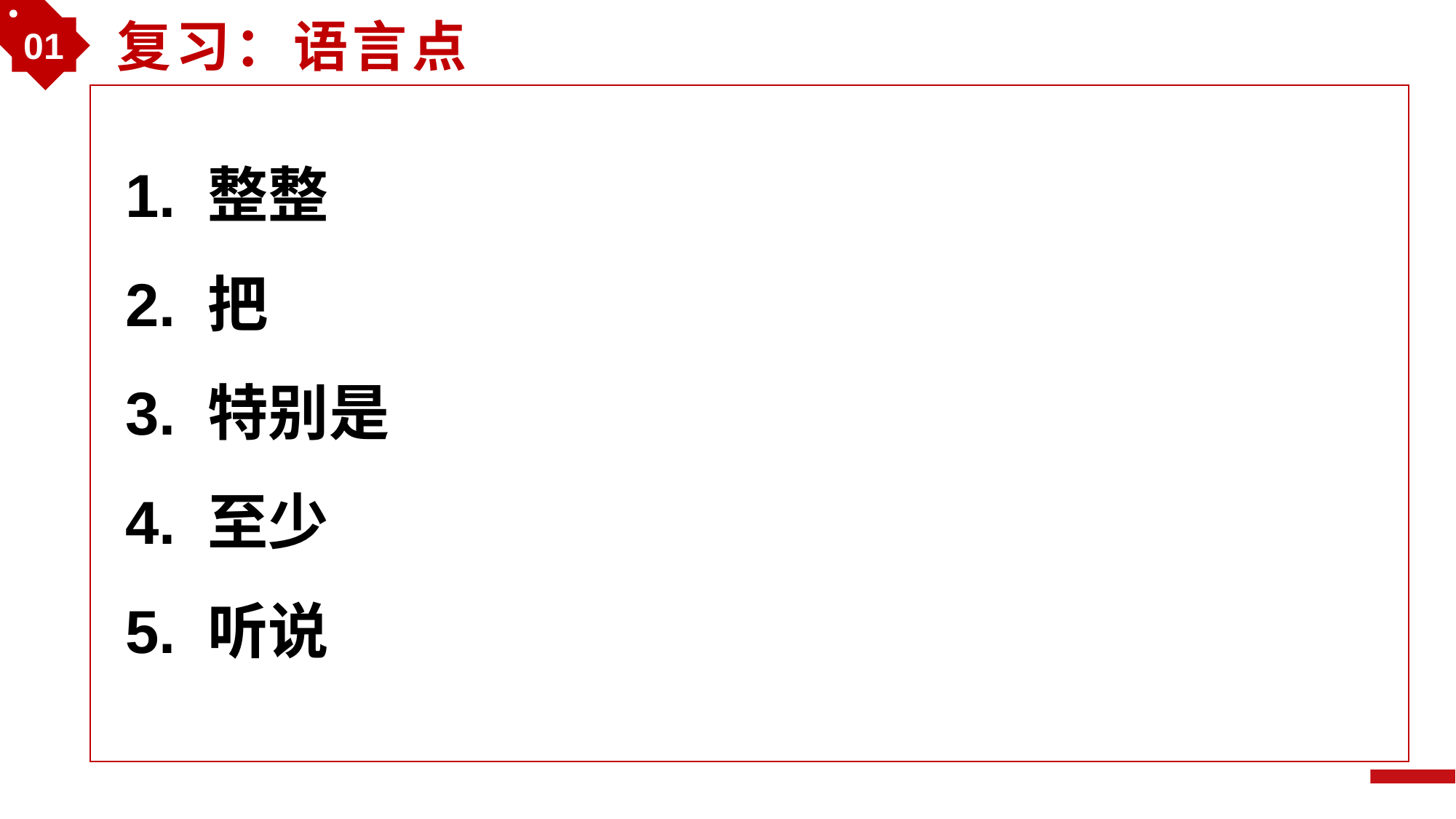

01
复习：语言点
好

1. 整整
2. 把
3. 特别是
4. 至少
5. 听说